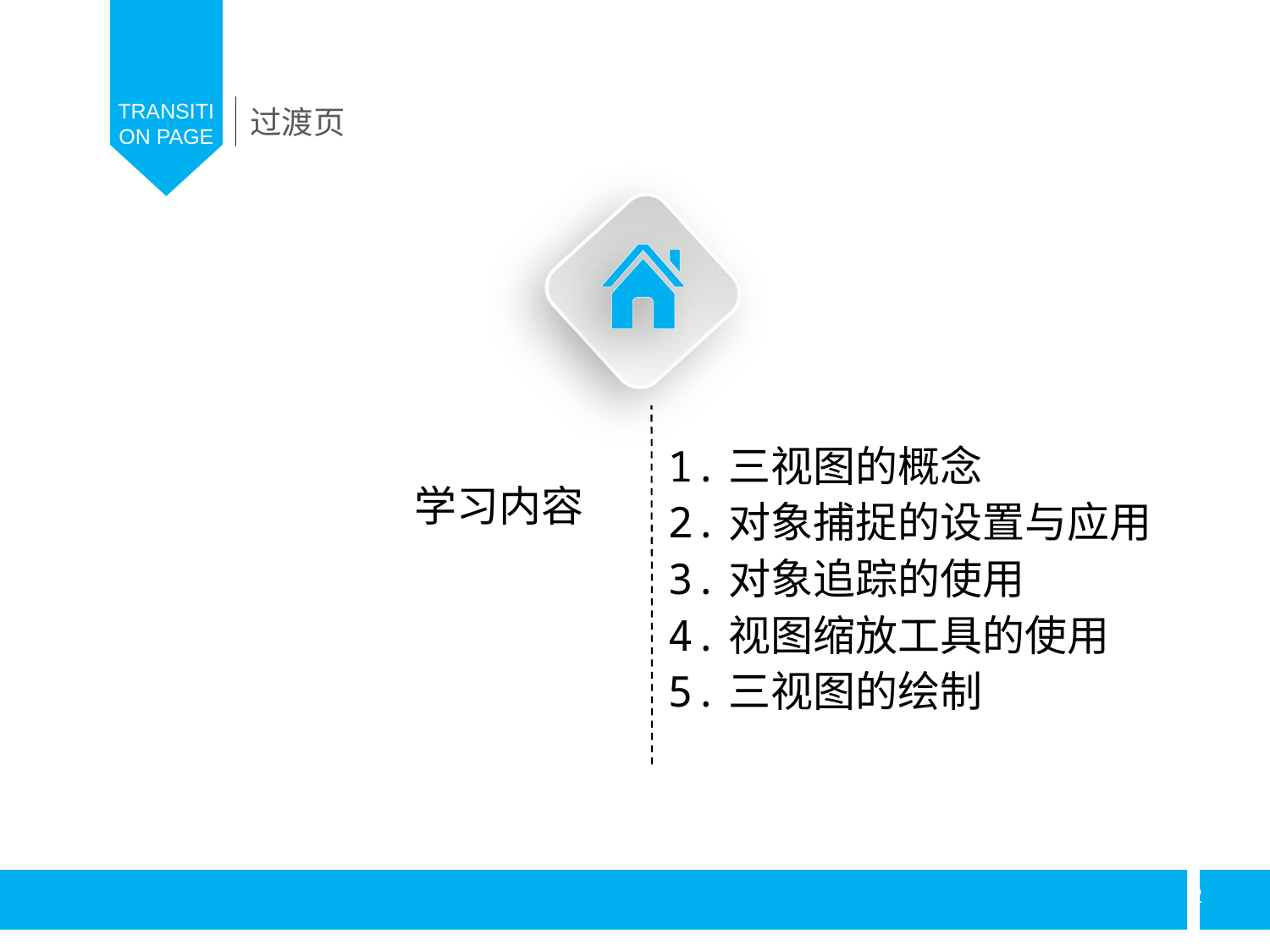

1.三视图的概念
2.对象捕捉的设置与应用
3.对象追踪的使用
4.视图缩放工具的使用
5.三视图的绘制

学习内容